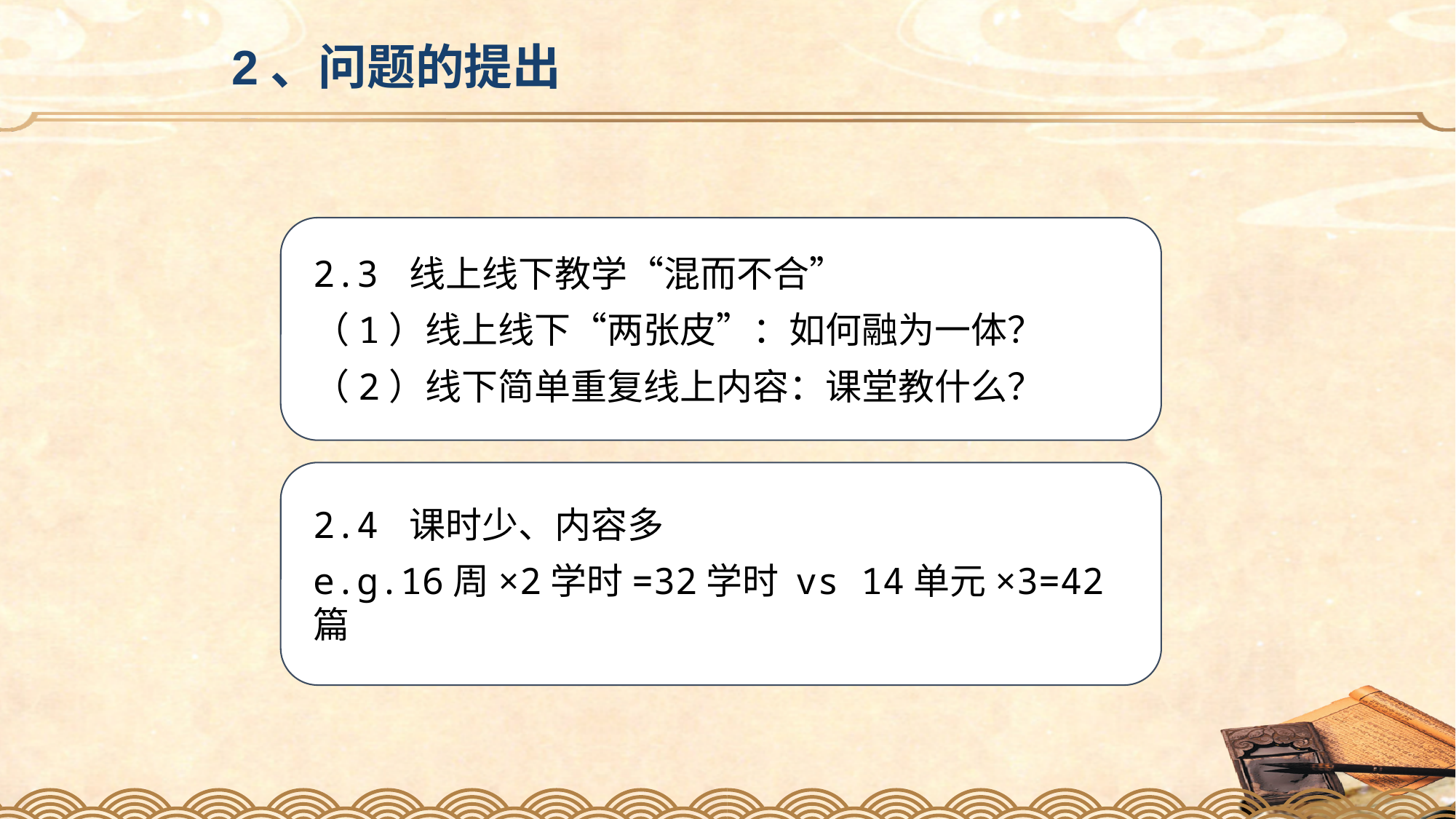

2、问题的提出
2.3 线上线下教学“混而不合”
（1）线上线下“两张皮”：如何融为一体？
（2）线下简单重复线上内容：课堂教什么？
2.4 课时少、内容多
e.g.16周×2学时=32学时 vs 14单元×3=42篇